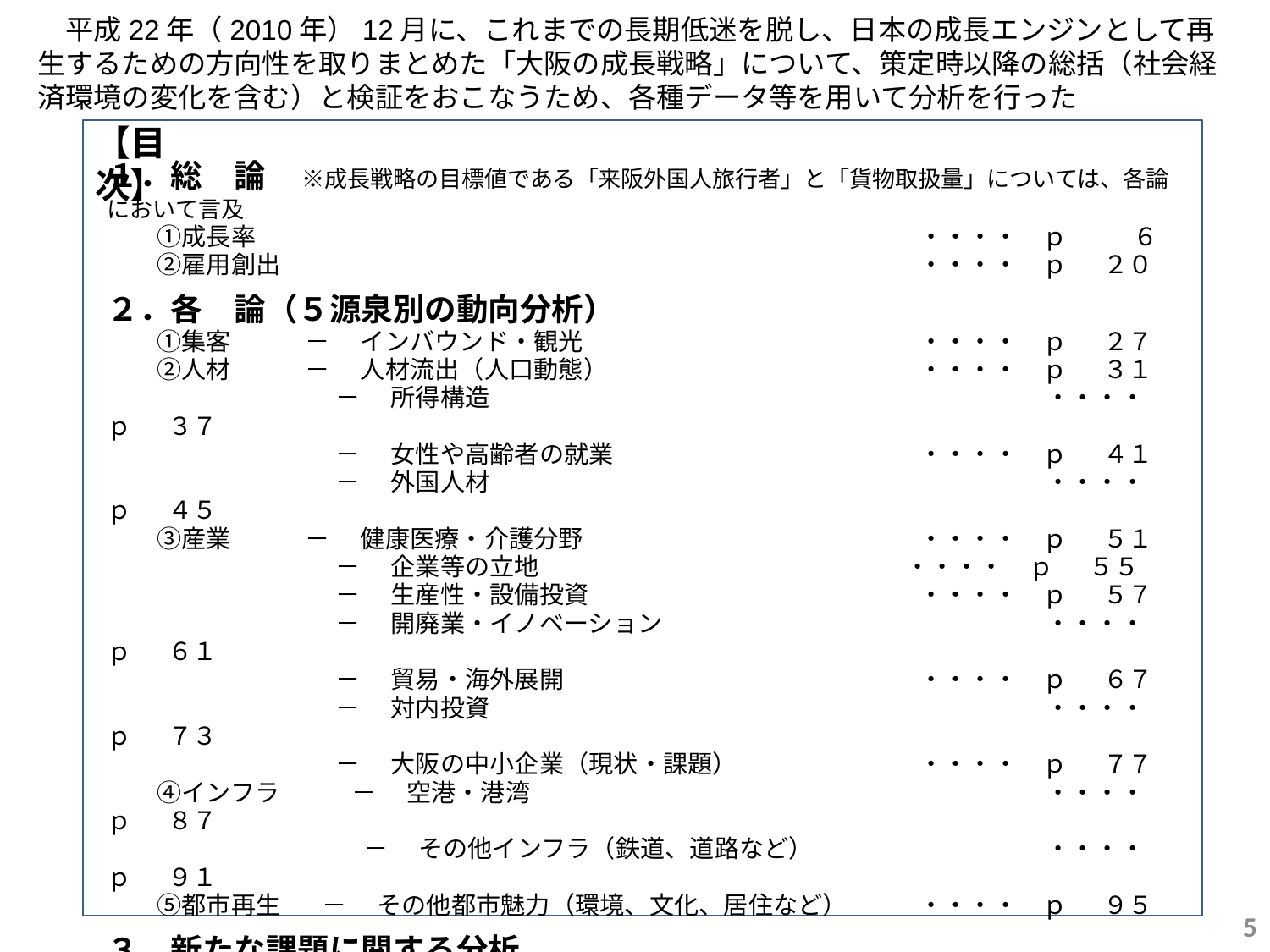

平成22年（2010年）12月に、これまでの長期低迷を脱し、日本の成長エンジンとして再生するための方向性を取りまとめた「大阪の成長戦略」について、策定時以降の総括（社会経済環境の変化を含む）と検証をおこなうため、各種データ等を用いて分析を行った
【目次】

１．総　論　※成長戦略の目標値である「来阪外国人旅行者」と「貨物取扱量」については、各論において言及
　　①成長率					　　・・・・　ｐ  　 　６
　　②雇用創出					　　・・・・　ｐ  　２０
２．各　論（５源泉別の動向分析）
　　①集客　         －　 インバウンド・観光			　　・・・・　ｐ  　２７
　　②人材　         －　 人材流出（人口動態）			　　・・・・　ｐ  　３１
　　　　　　　          －　 所得構造				　　・・・・　ｐ  　３７
　　　　　　　          －　 女性や高齢者の就業			　　・・・・　ｐ  　４１
　　　　　　 　         －　 外国人材				　　・・・・　ｐ  　４５
　　③産業　         －　 健康医療・介護分野			　　・・・・　ｐ  　５１
　　　　　　　          －　 企業等の立地			　  ・・・・　ｐ  　５５
　　　　　　　          －　 生産性・設備投資			　　・・・・　ｐ  　５７
　　　　　　　          －　 開廃業・イノベーション			　　・・・・　ｐ  　６１
　　　　　　          　－ 　貿易・海外展開			　　・・・・　ｐ  　６７
　　　　　　          　－ 　対内投資		　　		　　・・・・　ｐ  　７３
　　　　　　　          －　 大阪の中小企業（現状・課題）		　　・・・・　ｐ  　７７
　　④インフラ　 　   －　 空港・港湾				　　・・・・　ｐ  　８７
　　　　　　　　   　   －　 その他インフラ（鉄道、道路など）		　　・・・・　ｐ  　９１
　　⑤都市再生　   －　 その他都市魅力（環境、文化、居住など）	　　・・・・　ｐ  　９５
３．新たな課題に関する分析
　　①第４次産業革命関係				　　・・・・　ｐ １０１
　　②人材・人手不足関係				　　・・・・　ｐ １１５
　　③人口動態					　　・・・・　ｐ １３１
４．諸外国都市との比較				　 ・・・・　ｐ １４３
5